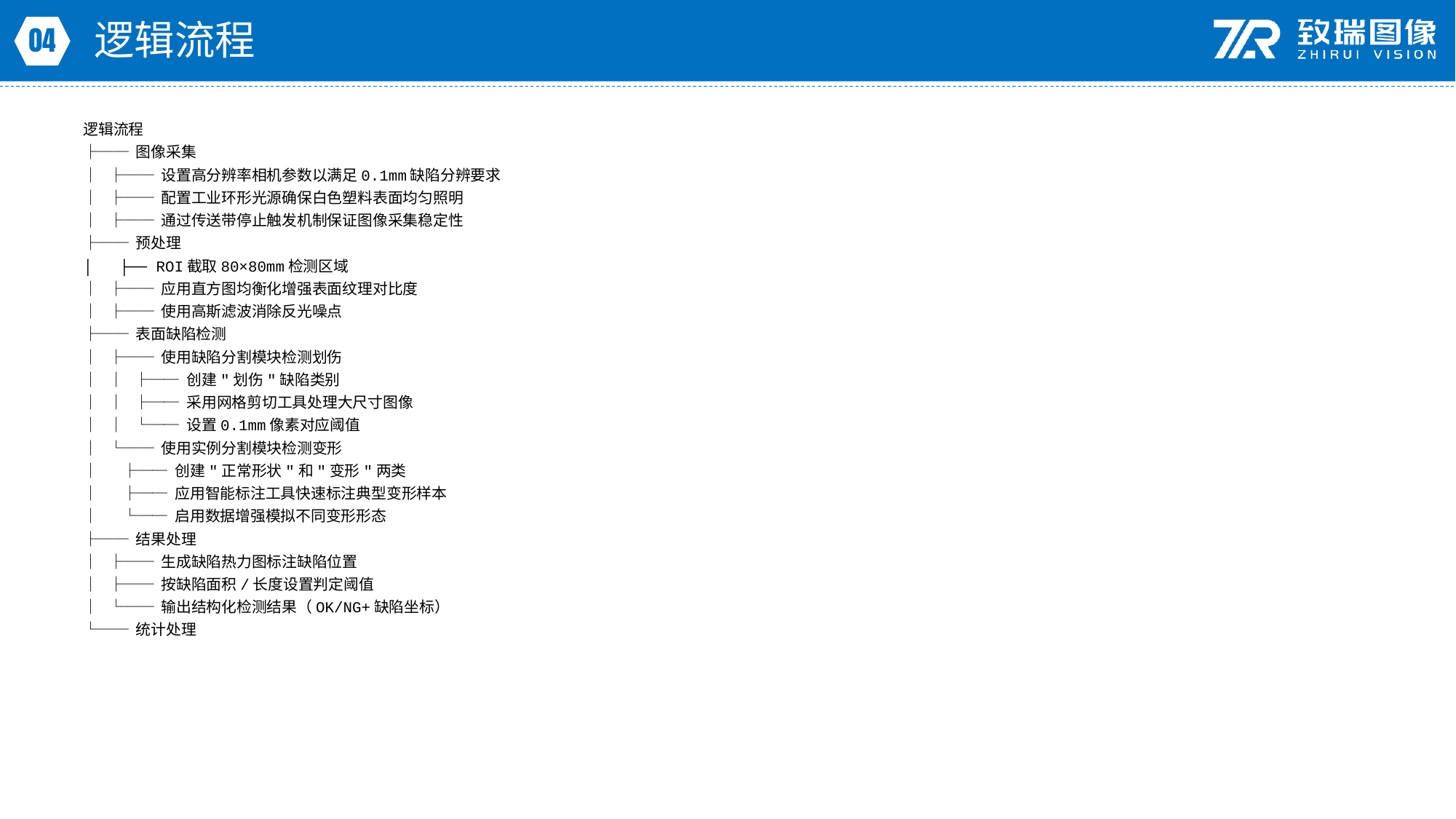

逻辑流程
04

逻辑流程
├── 图像采集
│   ├── 设置高分辨率相机参数以满足0.1mm缺陷分辨要求
│   ├── 配置工业环形光源确保白色塑料表面均匀照明
│   ├── 通过传送带停止触发机制保证图像采集稳定性
├── 预处理
│   ├── ROI截取80×80mm检测区域
│   ├── 应用直方图均衡化增强表面纹理对比度
│   ├── 使用高斯滤波消除反光噪点
├── 表面缺陷检测
│   ├── 使用缺陷分割模块检测划伤
│   │   ├── 创建"划伤"缺陷类别
│   │   ├── 采用网格剪切工具处理大尺寸图像
│   │   └── 设置0.1mm像素对应阈值
│   └── 使用实例分割模块检测变形
│       ├── 创建"正常形状"和"变形"两类
│       ├── 应用智能标注工具快速标注典型变形样本
│       └── 启用数据增强模拟不同变形形态
├── 结果处理
│   ├── 生成缺陷热力图标注缺陷位置
│   ├── 按缺陷面积/长度设置判定阈值
│   └── 输出结构化检测结果（OK/NG+缺陷坐标）
└── 统计处理